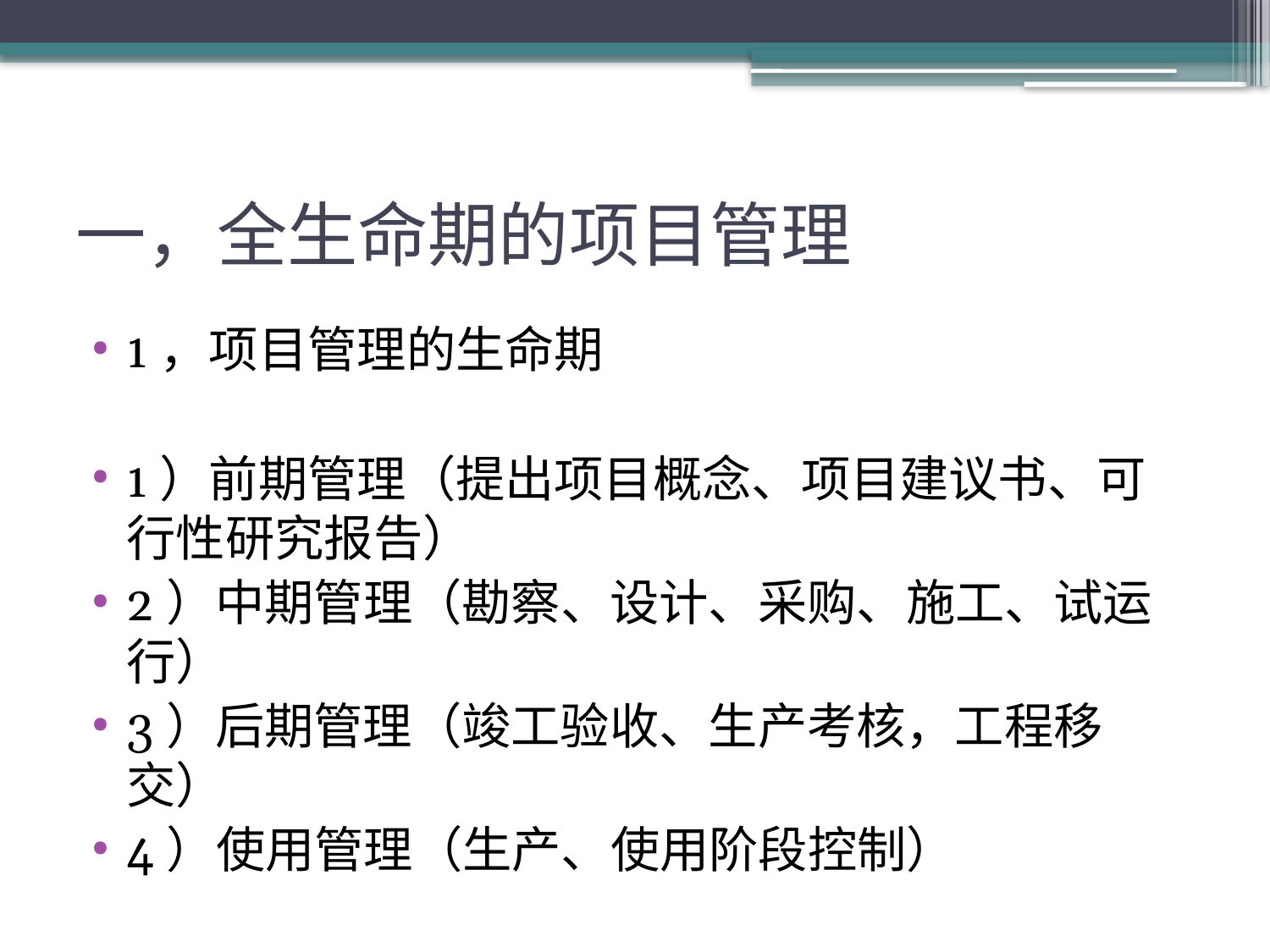

# 一，全生命期的项目管理
1，项目管理的生命期

1）前期管理（提出项目概念、项目建议书、可行性研究报告）
2）中期管理（勘察、设计、采购、施工、试运行）
3）后期管理（竣工验收、生产考核，工程移交）
4）使用管理（生产、使用阶段控制）